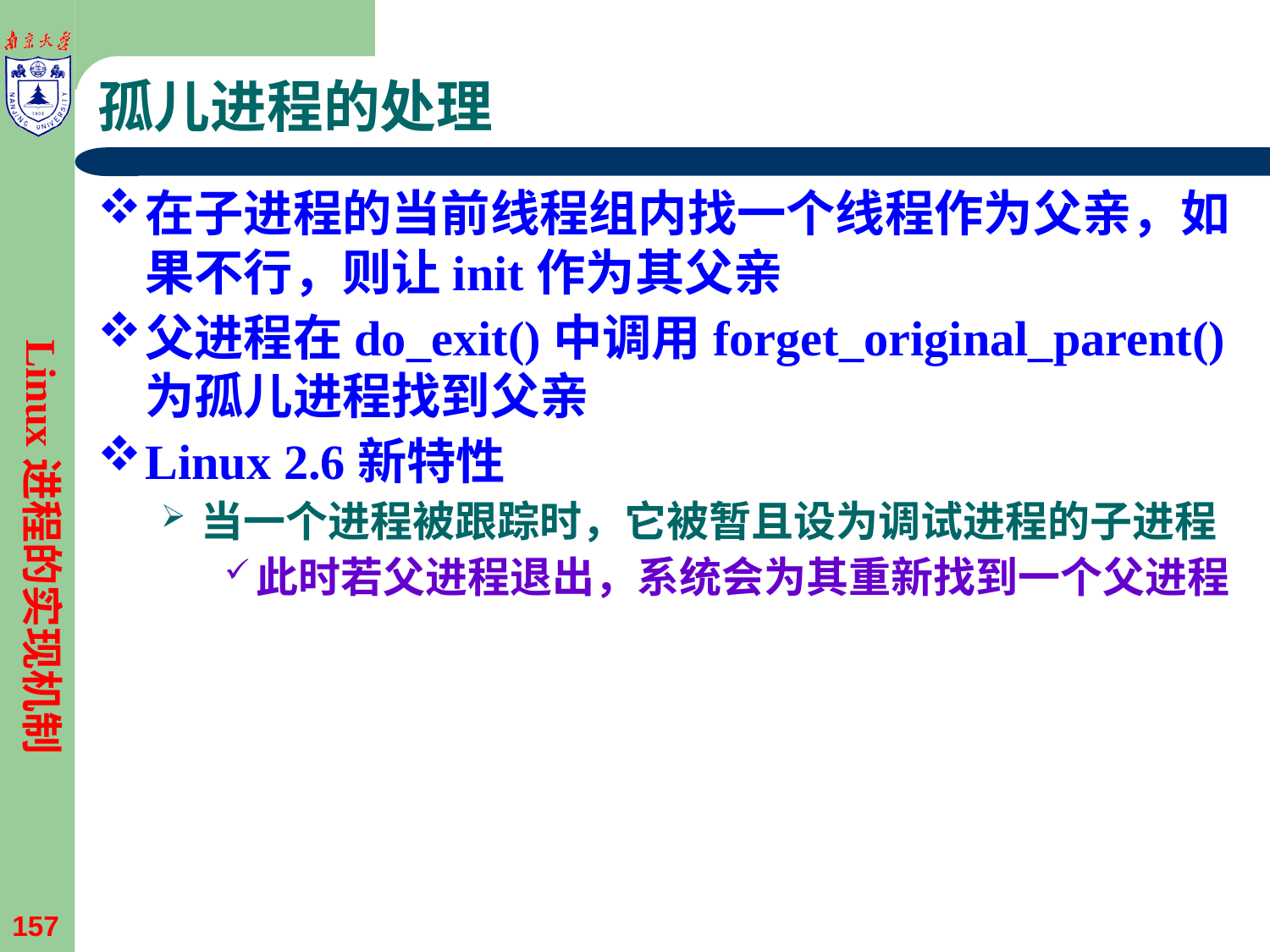

# 孤儿进程的处理
在子进程的当前线程组内找一个线程作为父亲，如果不行，则让init作为其父亲
父进程在do_exit()中调用forget_original_parent()为孤儿进程找到父亲
Linux 2.6新特性
当一个进程被跟踪时，它被暂且设为调试进程的子进程
此时若父进程退出，系统会为其重新找到一个父进程
Linux进程的实现机制
157